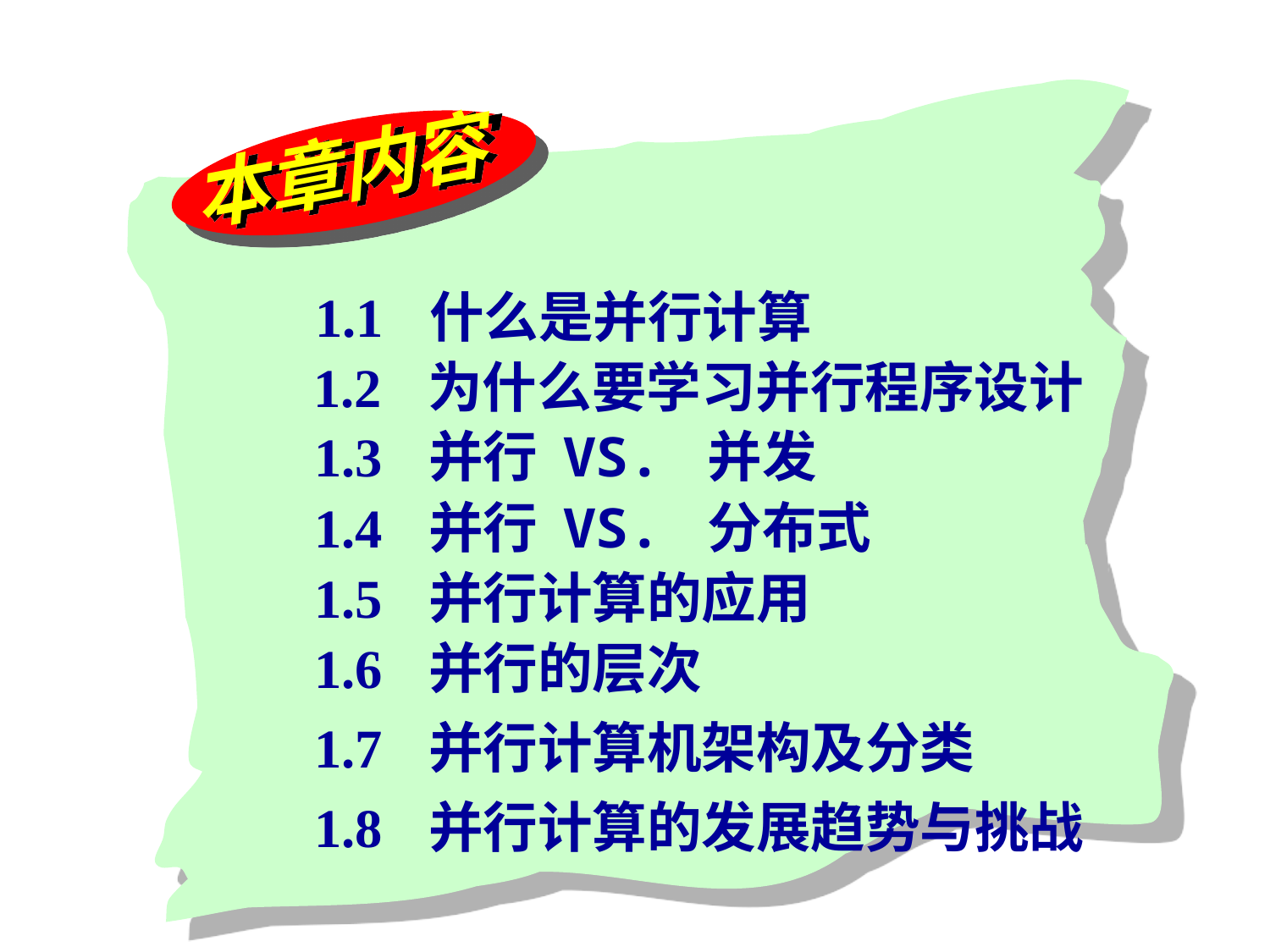

本章内容

1.1 什么是并行计算
1.2 为什么要学习并行程序设计
1.3 并行 VS. 并发
1.4 并行 VS. 分布式
1.5 并行计算的应用
1.6 并行的层次
1.7 并行计算机架构及分类
1.8 并行计算的发展趋势与挑战